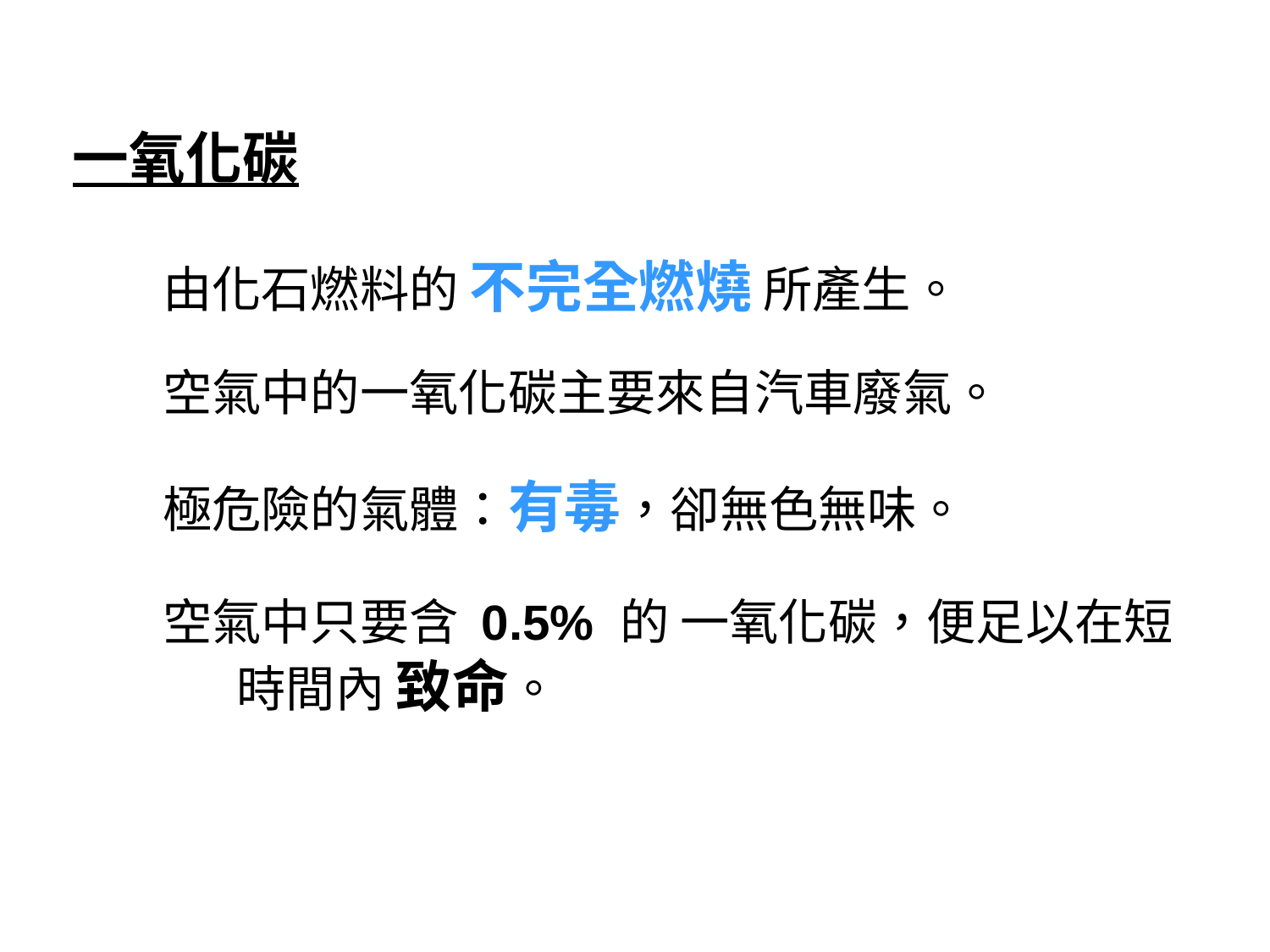

一氧化碳
由化石燃料的 不完全燃燒 所產生。
空氣中的一氧化碳主要來自汽車廢氣。
極危險的氣體：有毒，卻無色無味。
空氣中只要含 0.5% 的 一氧化碳，便足以在短時間內 致命。